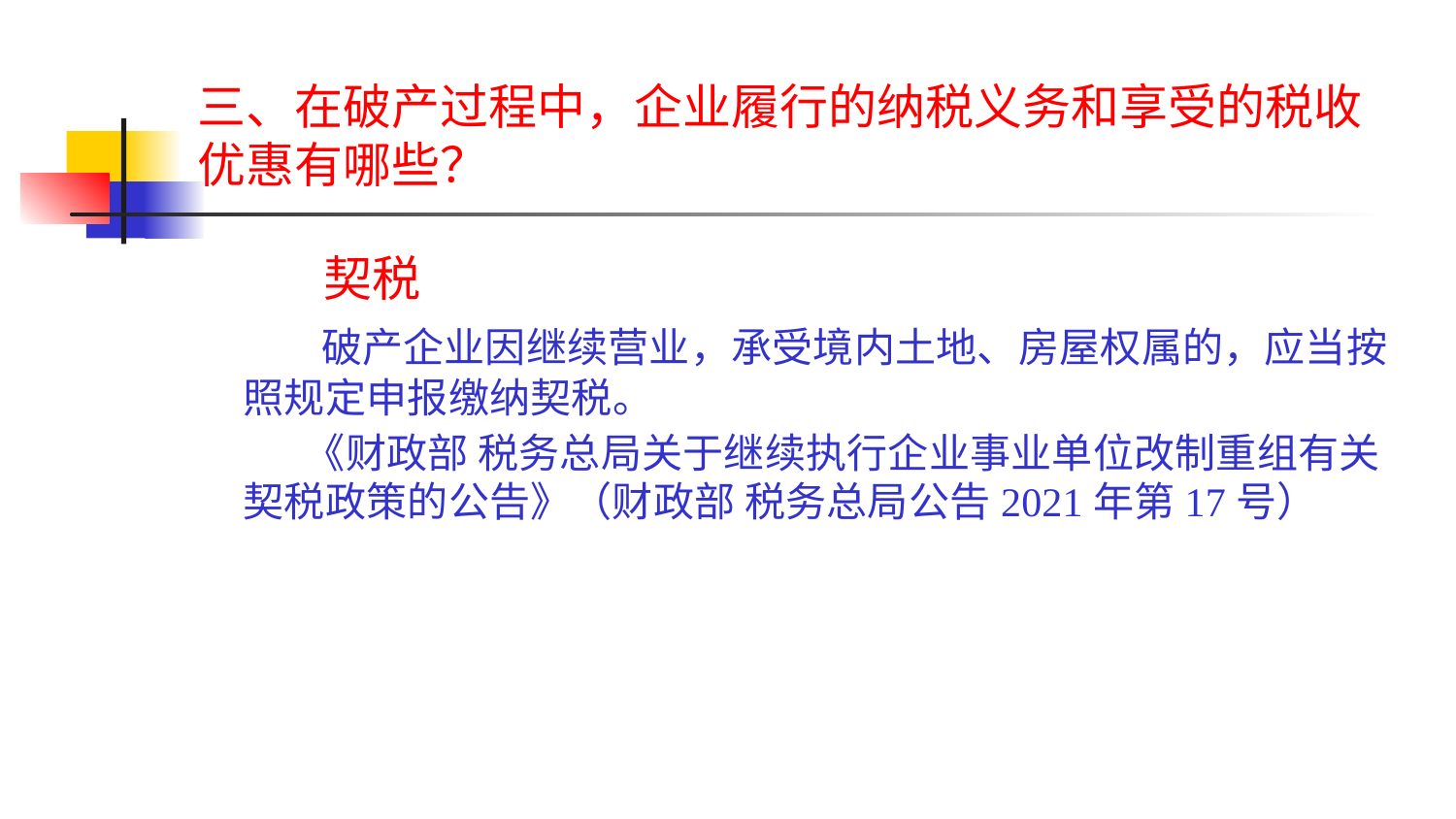

# 三、在破产过程中，企业履行的纳税义务和享受的税收优惠有哪些？
          契税
          破产企业因继续营业，承受境内土地、房屋权属的，应当按照规定申报缴纳契税。
          《财政部 税务总局关于继续执行企业事业单位改制重组有关契税政策的公告》（财政部 税务总局公告2021年第17号）